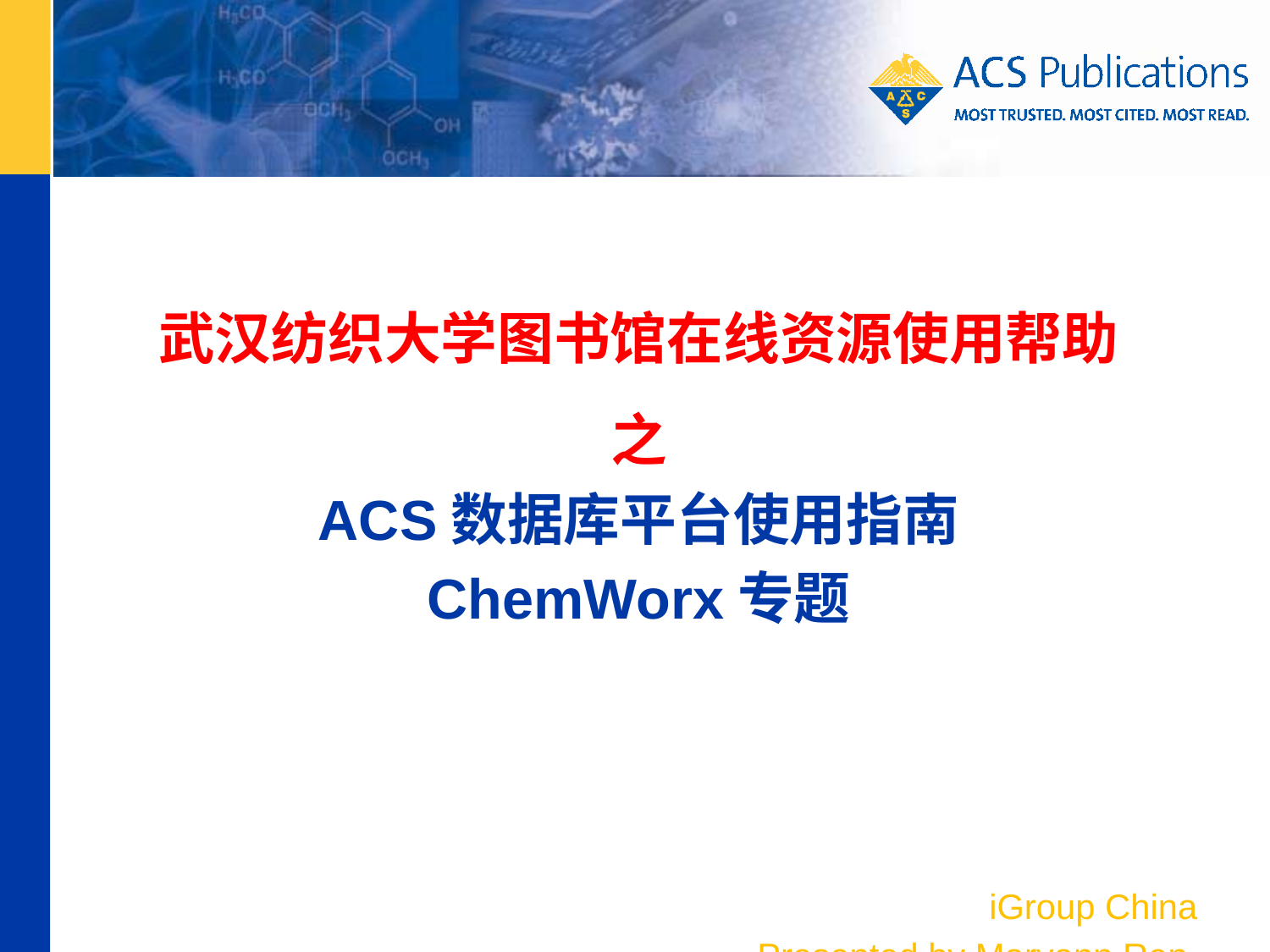

武汉纺织大学图书馆在线资源使用帮助
之
ACS数据库平台使用指南
ChemWorx专题

 iGroup China
Presented by Maryann Ren